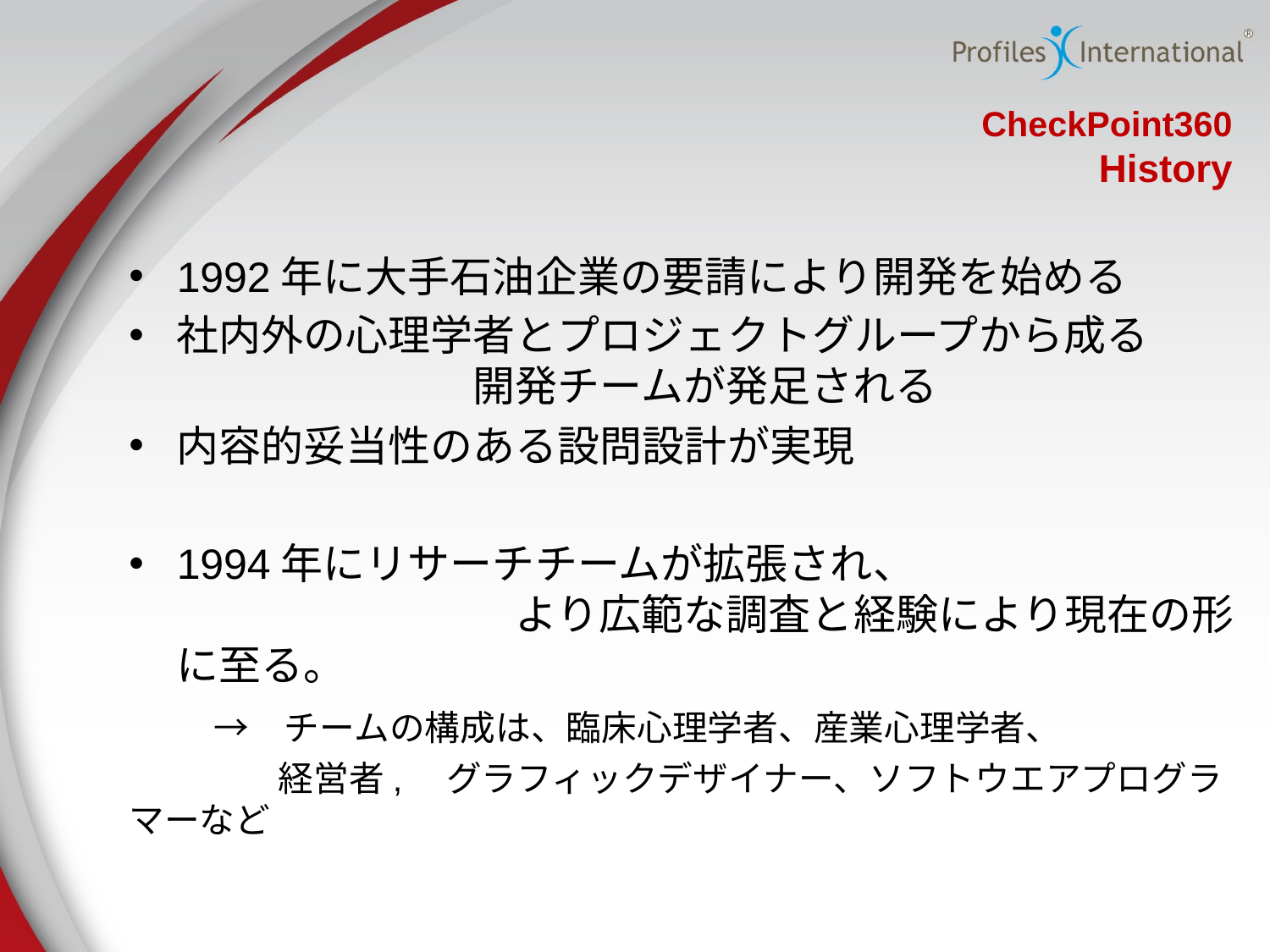

# CheckPoint360 History
1992年に大手石油企業の要請により開発を始める
社内外の心理学者とプロジェクトグループから成る　　　　　　　　　開発チームが発足される
内容的妥当性のある設問設計が実現

1994年にリサーチチームが拡張され、　　　　　　　　　　　　　　　　より広範な調査と経験により現在の形に至る。
　　→　チームの構成は、臨床心理学者、産業心理学者、
　　　　 経営者,　グラフィックデザイナー、ソフトウエアプログラマーなど